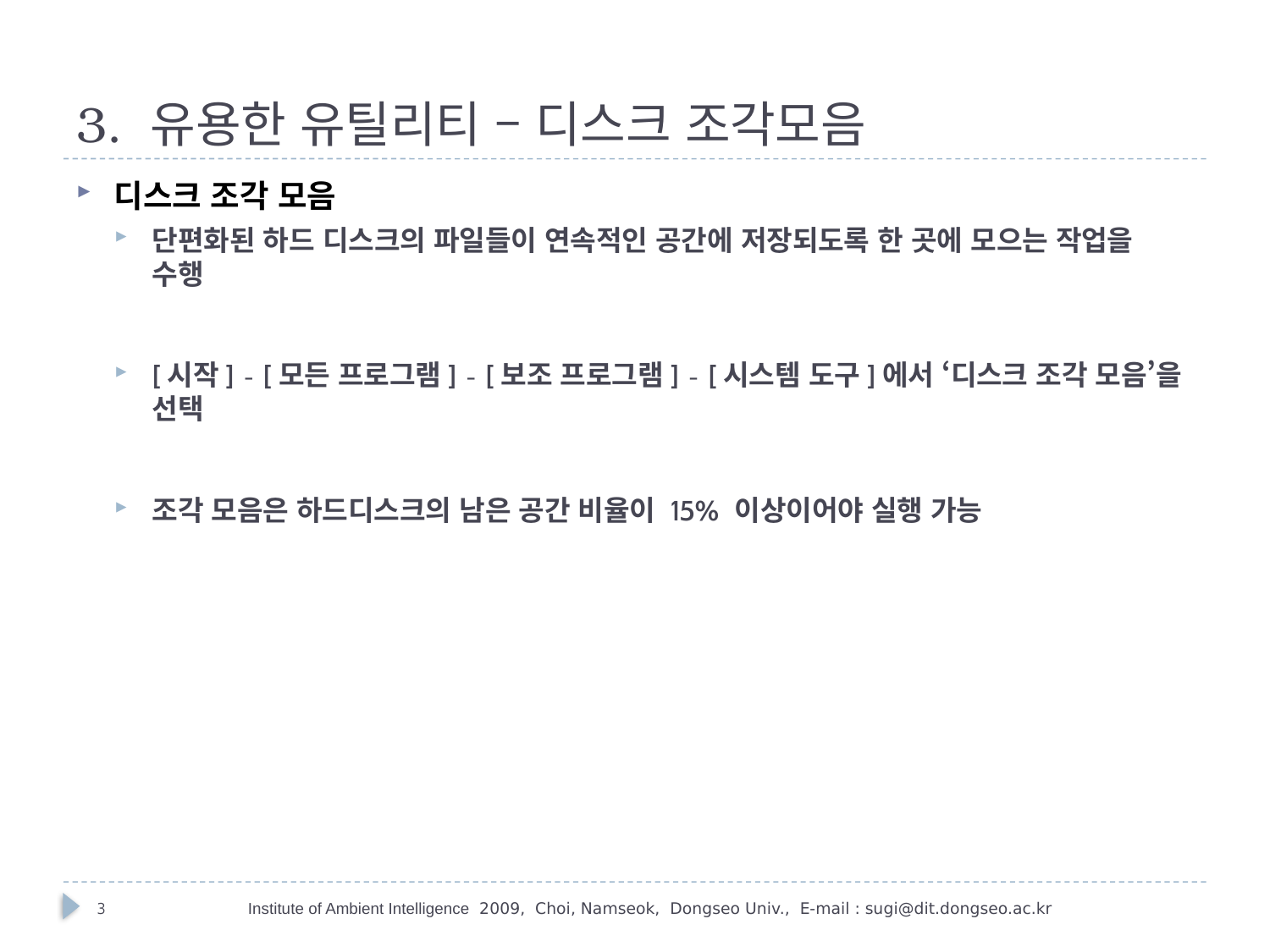

# 3. 유용한 유틸리티 – 디스크 조각모음
디스크 조각 모음
단편화된 하드 디스크의 파일들이 연속적인 공간에 저장되도록 한 곳에 모으는 작업을 수행

[시작] - [모든 프로그램] - [보조 프로그램] - [시스템 도구]에서 ‘디스크 조각 모음’을 선택

조각 모음은 하드디스크의 남은 공간 비율이 15% 이상이어야 실행 가능